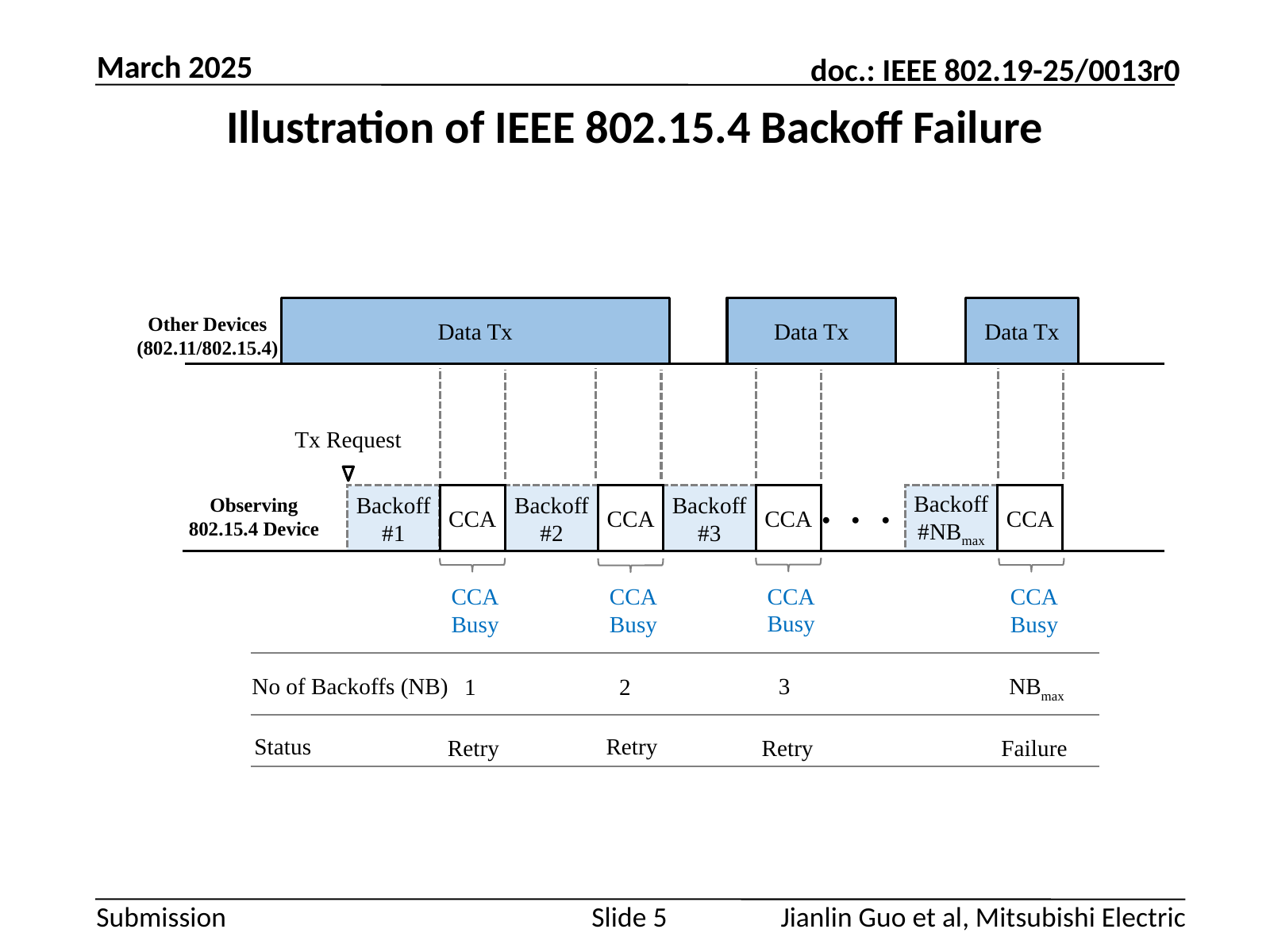

March 2025
# Illustration of IEEE 802.15.4 Backoff Failure

Other
Devices
Data Tx
Data Tx
Data Tx
Other Devices (802.11/802.15.4)
Time
Tx Request

802.15.4g
Device
CCA
CCA
Backoff #1
Backoff #2
Backoff #3
Backoff #NBmax
CCA
CCA
Observing
802.15.4 Device
・・・
Time

CCA
Busy
CCA
Busy
CCA
Busy
CCA
Busy
No of Backoffs (NB)
NBmax
3
2
1
Retry
Status
Retry
Retry
Failure
Jianlin Guo et al, Mitsubishi Electric
Slide 5